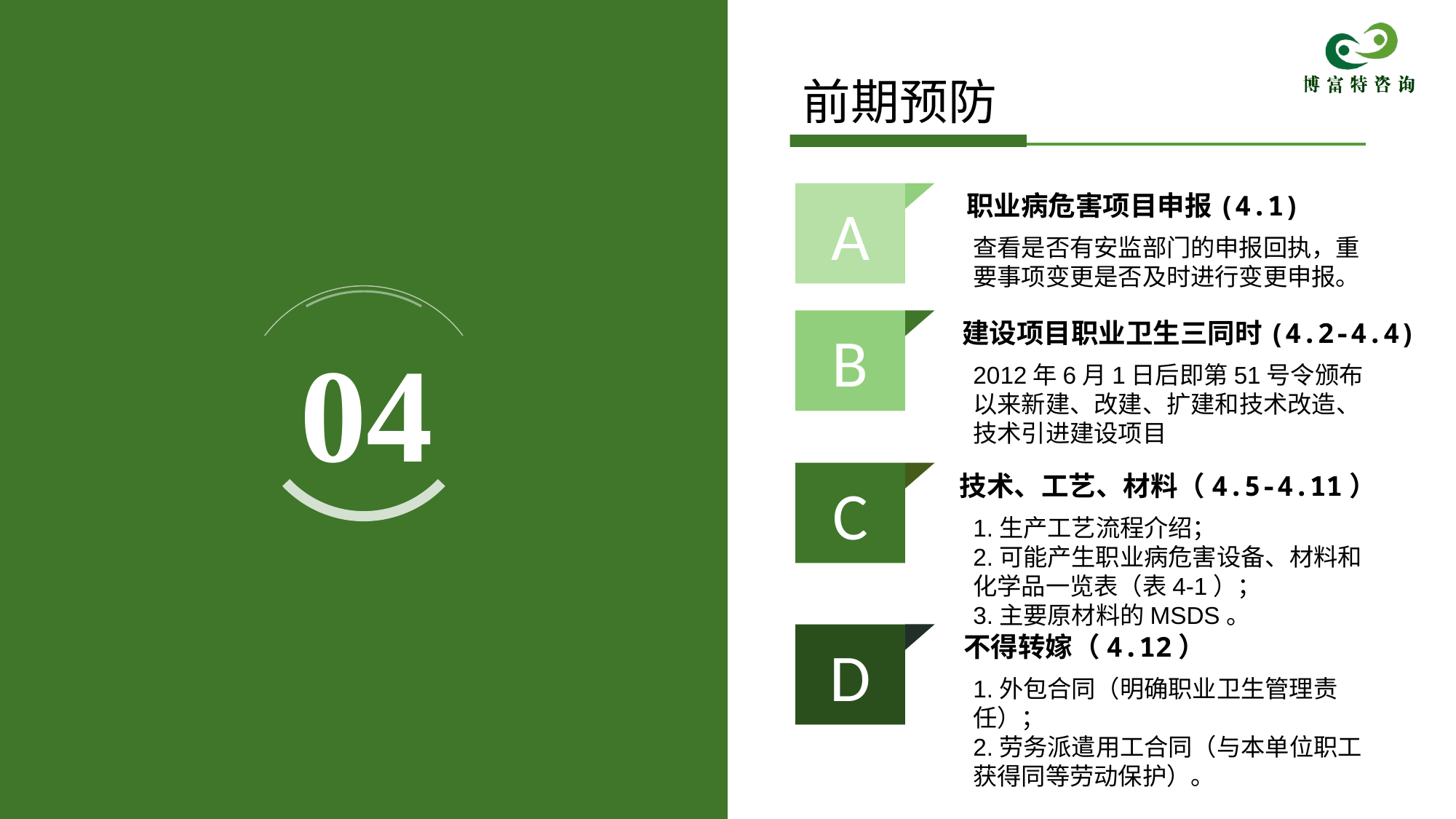

前期预防

A

职业病危害项目申报(4.1)
查看是否有安监部门的申报回执，重要事项变更是否及时进行变更申报。

04
B

建设项目职业卫生三同时(4.2-4.4)
2012年6月1日后即第51号令颁布以来新建、改建、扩建和技术改造、技术引进建设项目
C

技术、工艺、材料（4.5-4.11）
1.生产工艺流程介绍；
2.可能产生职业病危害设备、材料和化学品一览表（表4-1）；
3.主要原材料的MSDS。
D

不得转嫁（4.12）
1.外包合同（明确职业卫生管理责任）；
2.劳务派遣用工合同（与本单位职工获得同等劳动保护）。